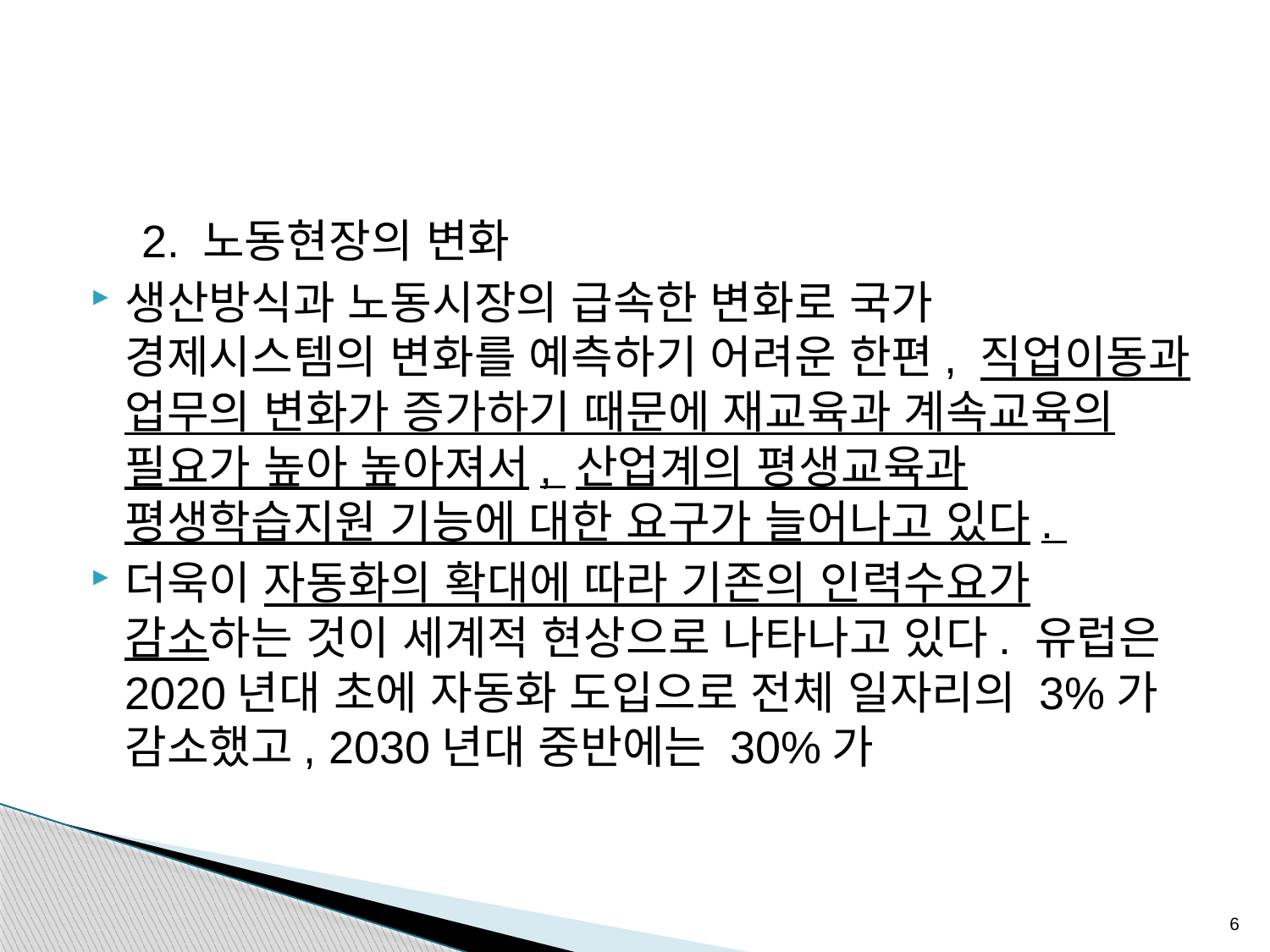

#
    2. 노동현장의 변화
생산방식과 노동시장의 급속한 변화로 국가 경제시스템의 변화를 예측하기 어려운 한편, 직업이동과 업무의 변화가 증가하기 때문에 재교육과 계속교육의 필요가 높아 높아져서, 산업계의 평생교육과 평생학습지원 기능에 대한 요구가 늘어나고 있다.
더욱이 자동화의 확대에 따라 기존의 인력수요가 감소하는 것이 세계적 현상으로 나타나고 있다. 유럽은 2020년대 초에 자동화 도입으로 전체 일자리의 3%가 감소했고, 2030년대 중반에는 30%가

6